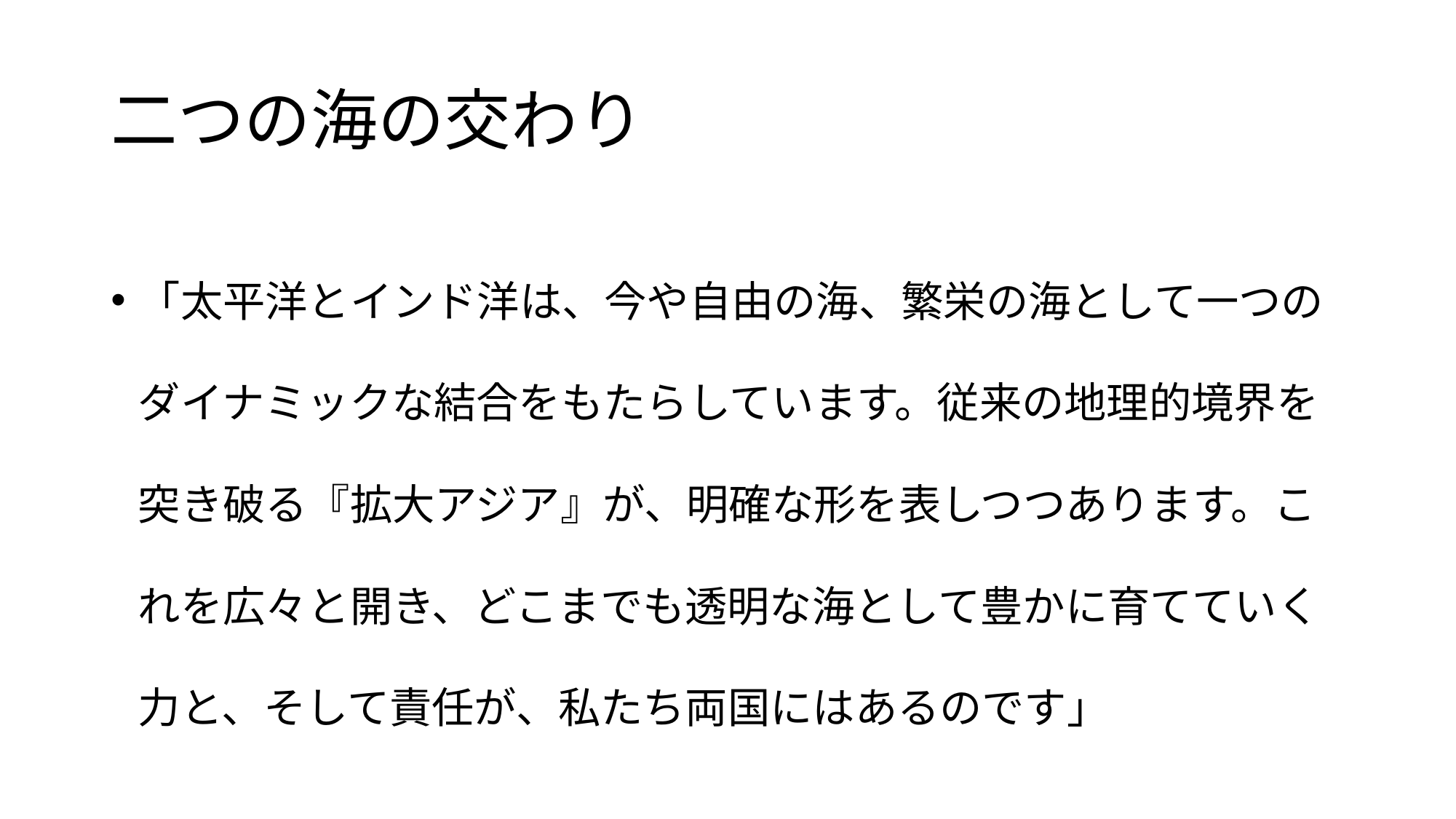

# 二つの海の交わり
「太平洋とインド洋は、今や自由の海、繁栄の海として一つのダイナミックな結合をもたらしています。従来の地理的境界を突き破る『拡大アジア』が、明確な形を表しつつあります。これを広々と開き、どこまでも透明な海として豊かに育てていく力と、そして責任が、私たち両国にはあるのです」